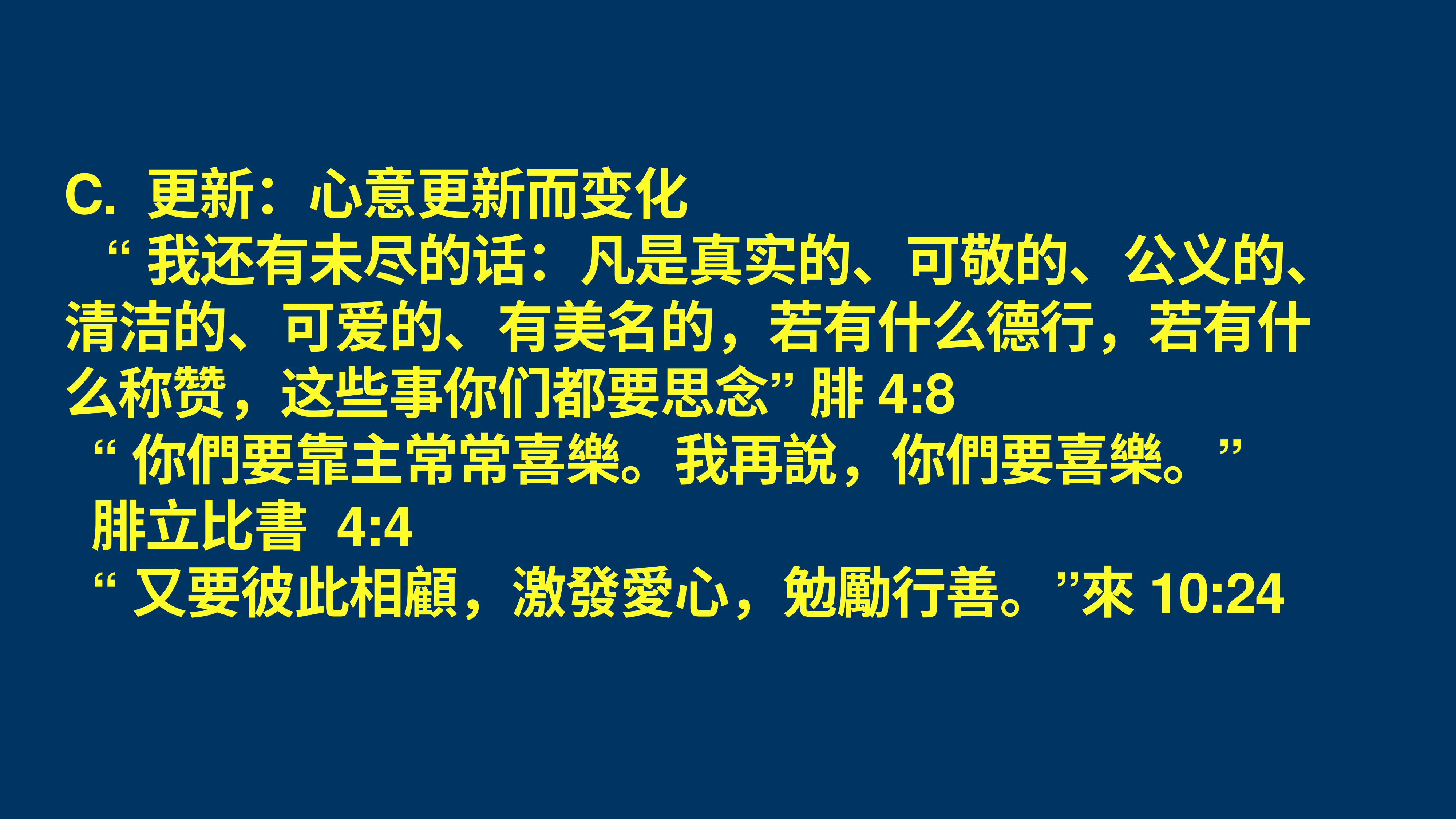

# C. 更新：心意更新而变化
 “我还有未尽的话：凡是真实的、可敬的、公义的、清洁的、可爱的、有美名的，若有什么德行，若有什么称赞，这些事你们都要思念” 腓4:8
“你們要靠主常常喜樂。我再說，你們要喜樂。”
腓立比書 4:4
“又要彼此相顧，激發愛心，勉勵行善。”來10:24